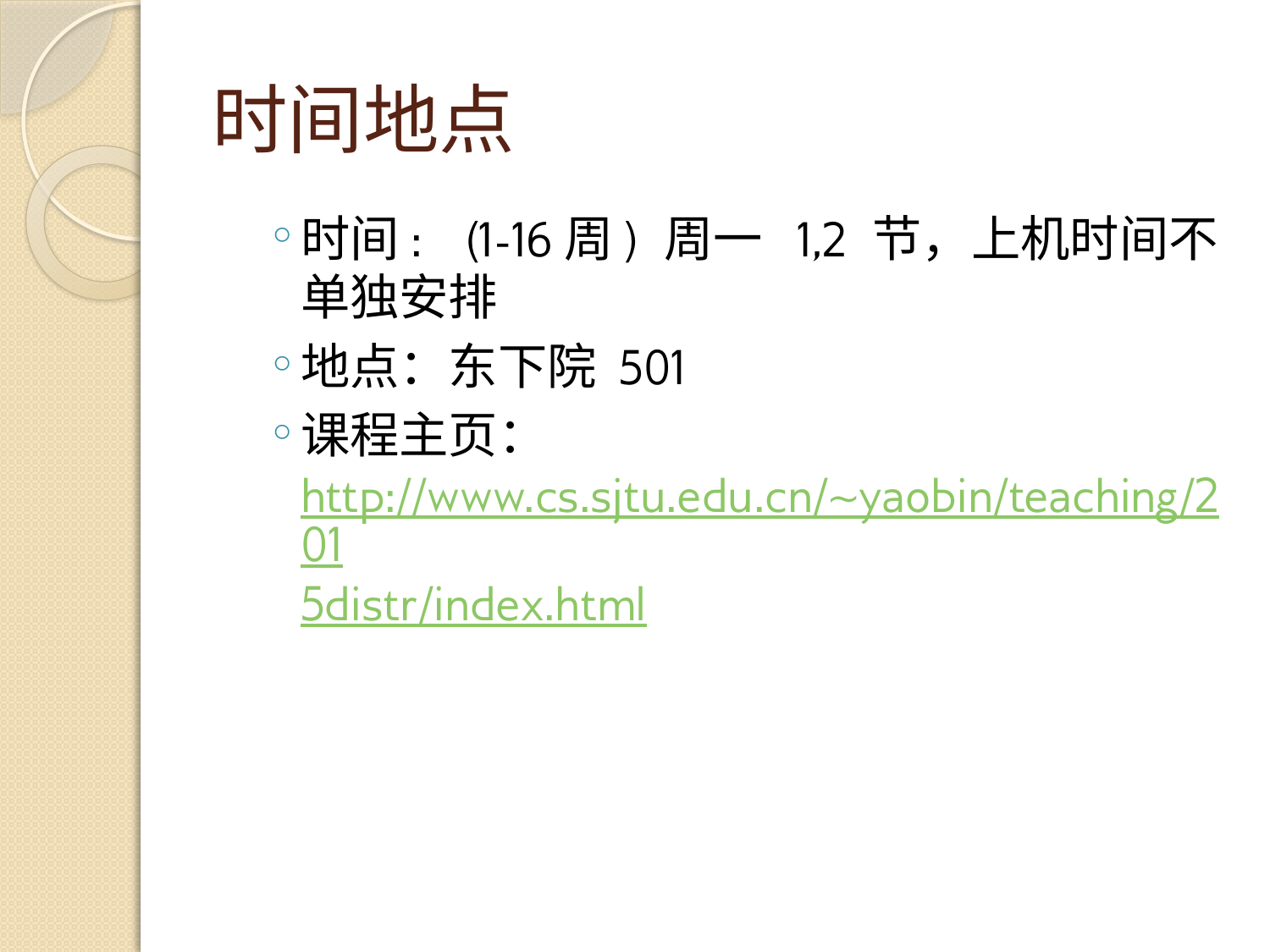

# 时间地点
时间:   (1-16周) 周一  1,2 节，上机时间不单独安排
地点：东下院 501
课程主页：http://www.cs.sjtu.edu.cn/~yaobin/teaching/2015distr/index.html